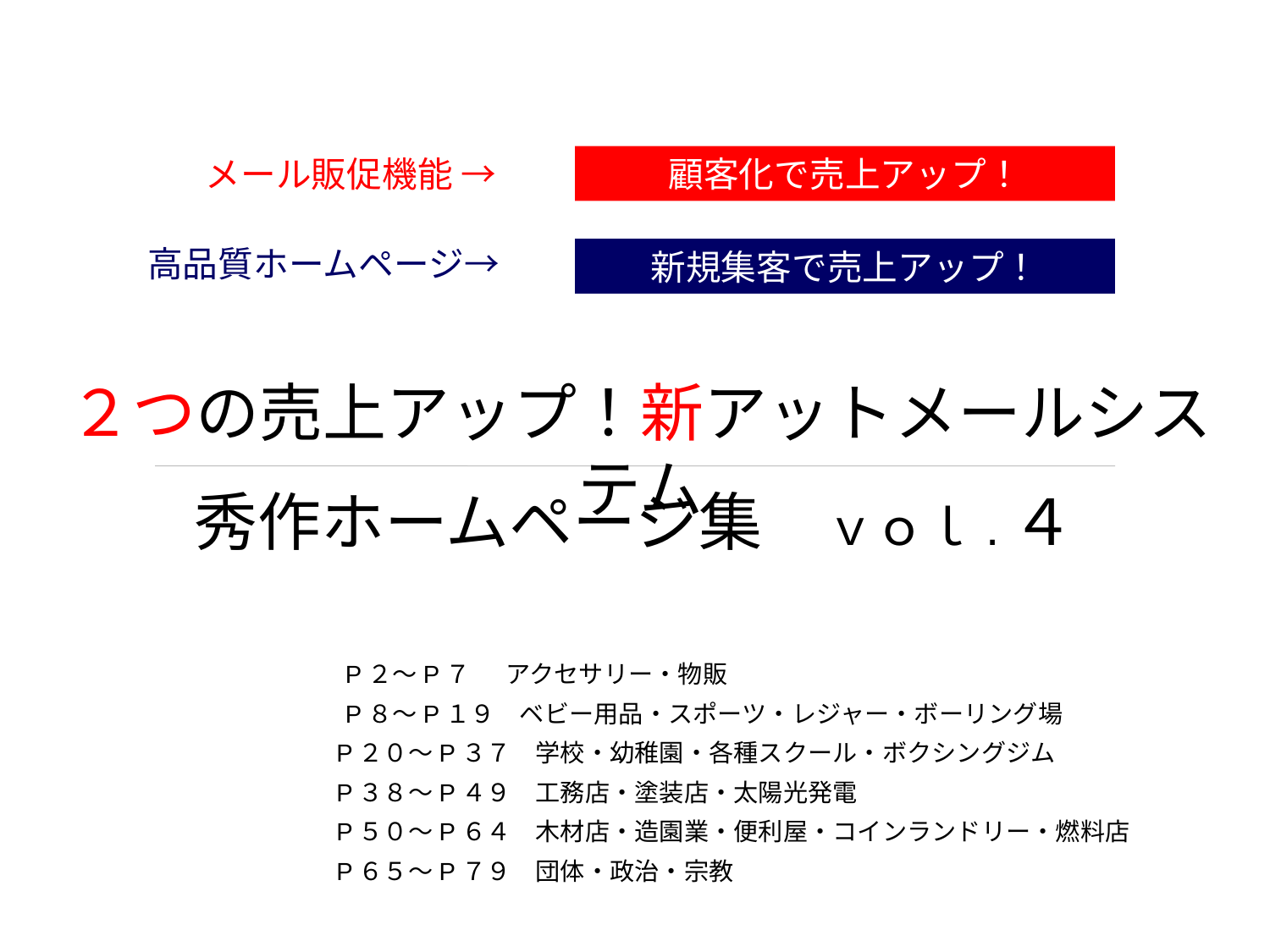

メール販促機能 →
顧客化で売上アップ！
高品質ホームページ→
新規集客で売上アップ！
２つの売上アップ！新アットメールシステム

秀作ホームページ集　ｖｏｌ.４
                                           P２～P７　  アクセサリー・物販

                                           P８～P１９　ベビー用品・スポーツ・レジャー・ボーリング場

                                         P２０～P３７　学校・幼稚園・各種スクール・ボクシングジム

                                         P３８～P４９　工務店・塗装店・太陽光発電

                                         P５０～P６４　木材店・造園業・便利屋・コインランドリー・燃料店

                                         P６５～P７９　団体・政治・宗教